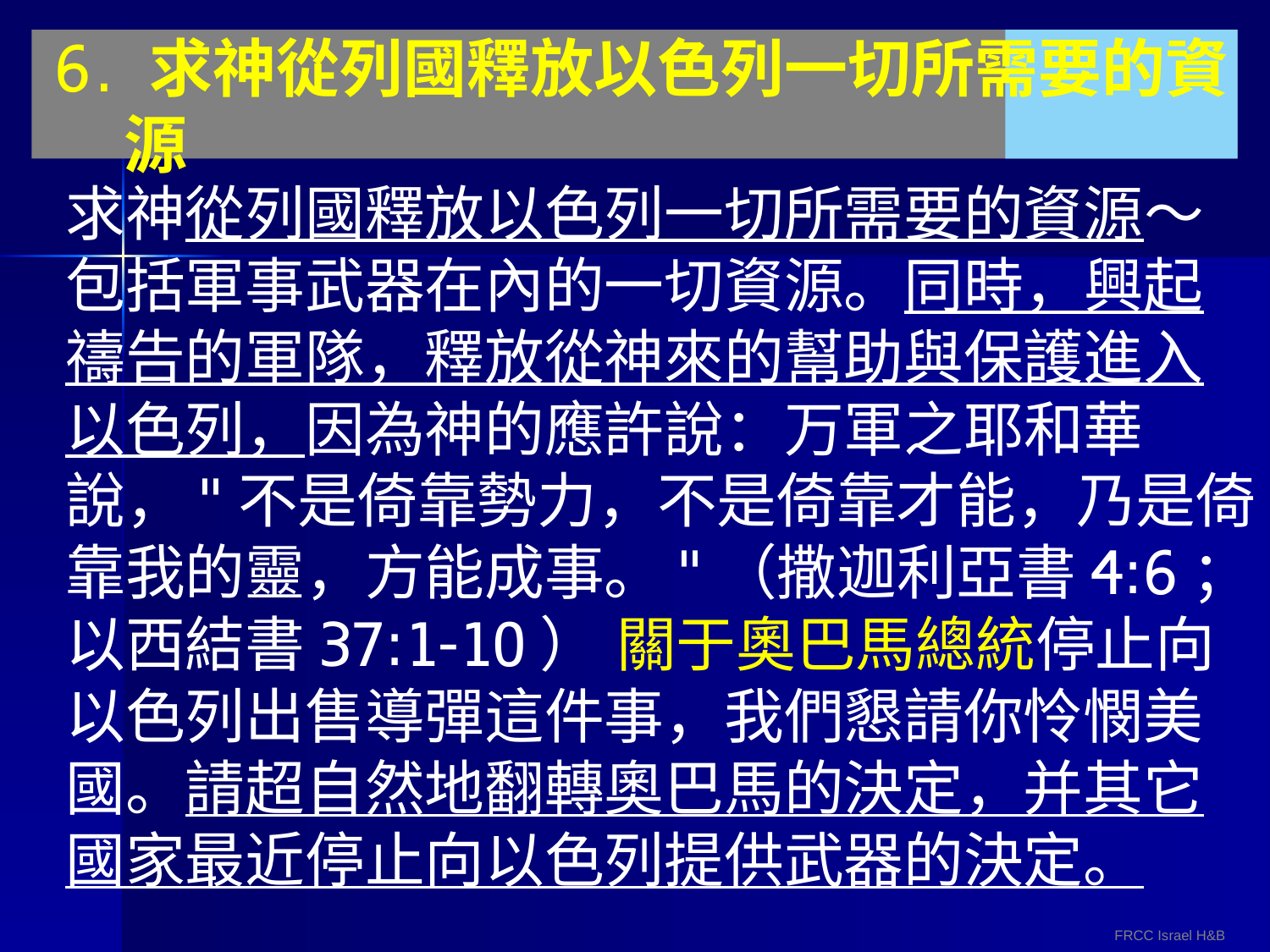

# 6. 求神從列國釋放以色列一切所需要的資源
求神從列國釋放以色列一切所需要的資源～包括軍事武器在內的一切資源。同時，興起禱告的軍隊，釋放從神來的幫助與保護進入以色列，因為神的應許說：万軍之耶和華說，"不是倚靠勢力，不是倚靠才能，乃是倚靠我的靈，方能成事。"（撒迦利亞書4:6；以西結書37:1-10） 關于奧巴馬總統停止向以色列出售導彈這件事，我們懇請你怜憫美國。請超自然地翻轉奧巴馬的決定，并其它國家最近停止向以色列提供武器的決定。